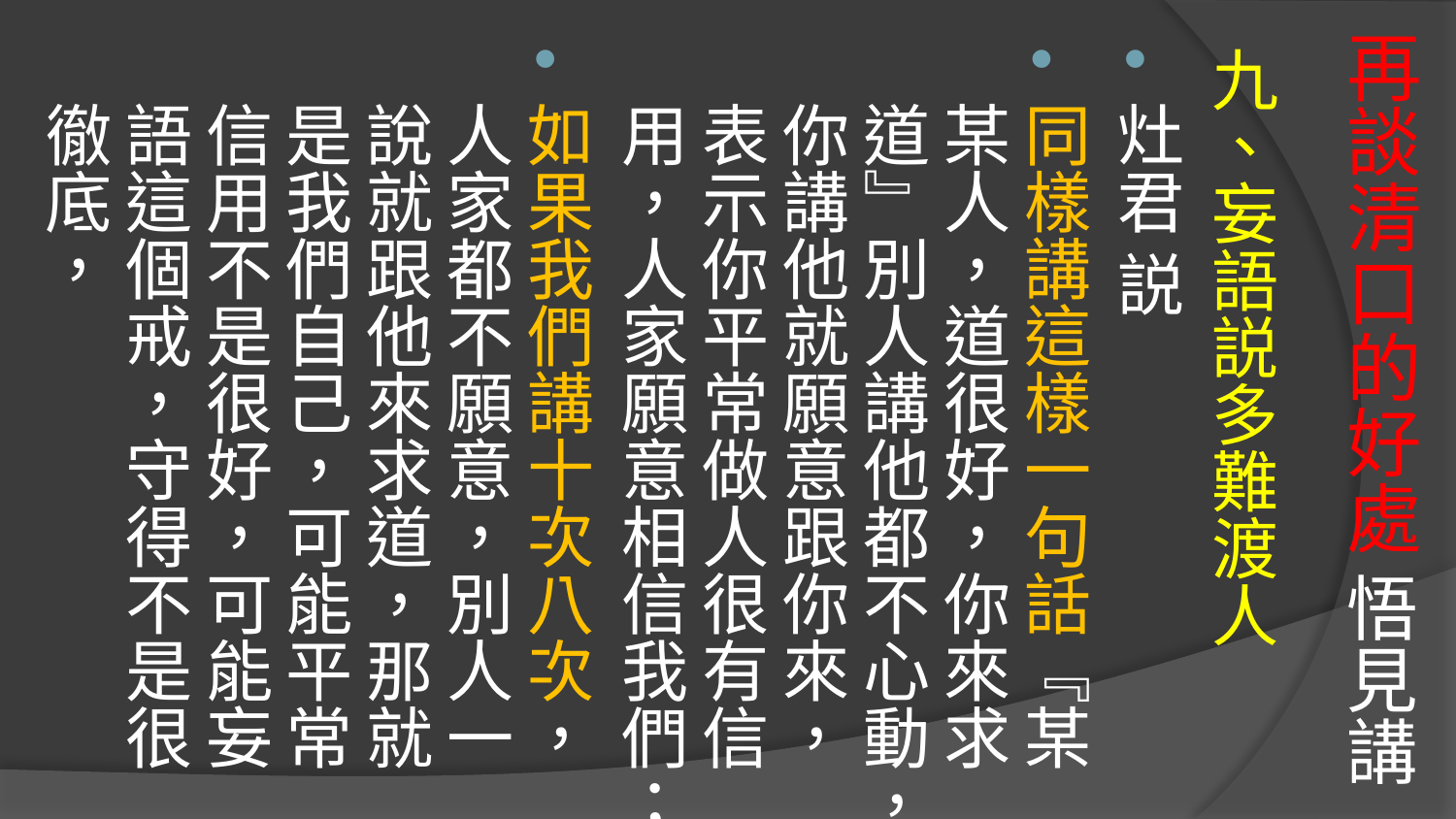

# 再談清口的好處 悟見講
九、妄語説多難渡人
灶君 説
同樣講這樣一句話『某某人，道很好，你來求道』別人講他都不心動，你講他就願意跟你來，表示你平常做人很有信用，人家願意相信我們；
如果我們講十次八次，人家都不願意，別人一說就跟他來求道，那就是我們自己，可能平常信用不是很好，可能妄語這個戒，守得不是很徹底，